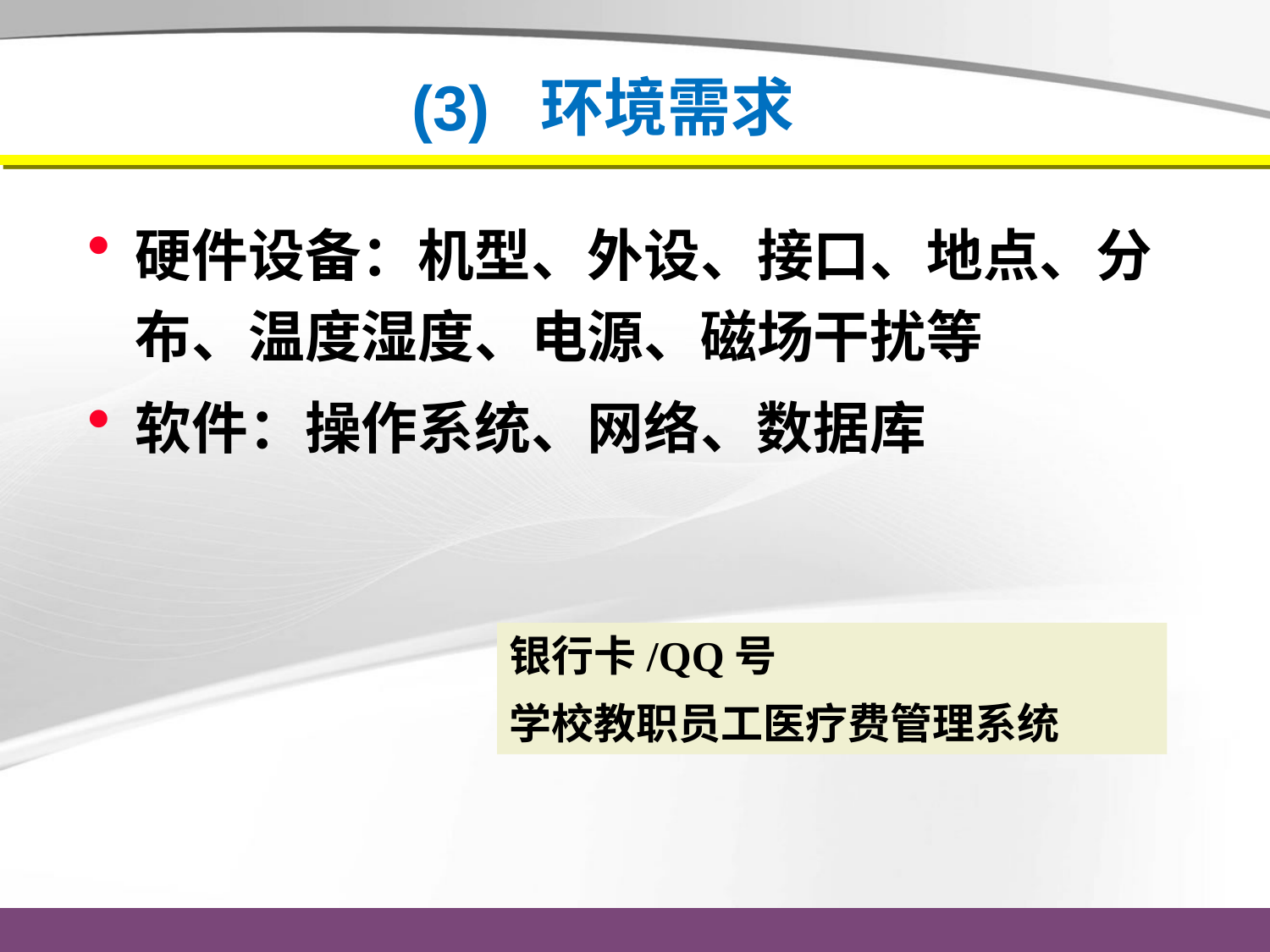

# (3)  环境需求
硬件设备：机型、外设、接口、地点、分布、温度湿度、电源、磁场干扰等
软件：操作系统、网络、数据库
银行卡/QQ号
学校教职员工医疗费管理系统